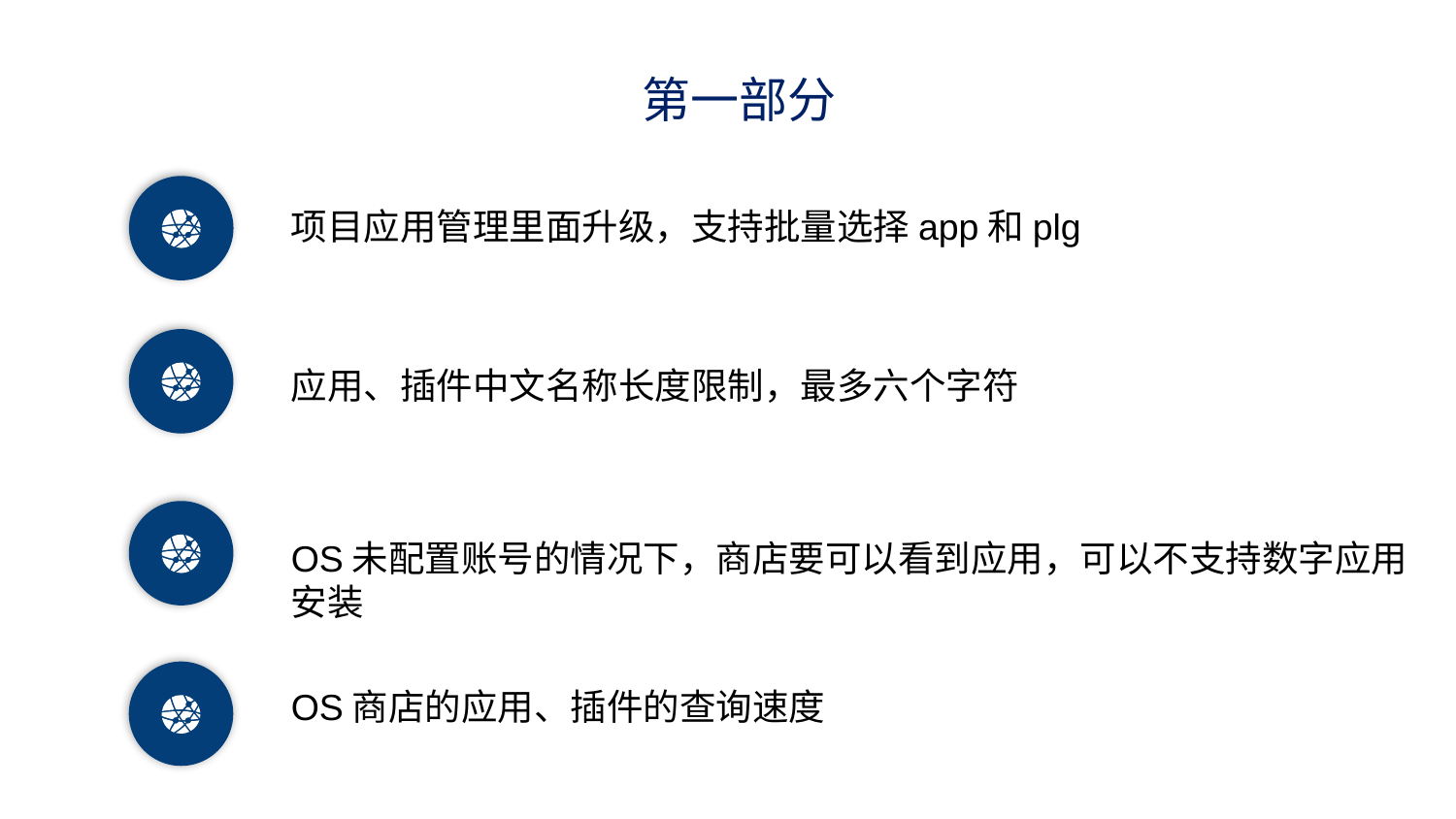

第一部分

项目应用管理里面升级，支持批量选择app和plg

应用、插件中文名称长度限制，最多六个字符

OS未配置账号的情况下，商店要可以看到应用，可以不支持数字应用安装

OS商店的应用、插件的查询速度